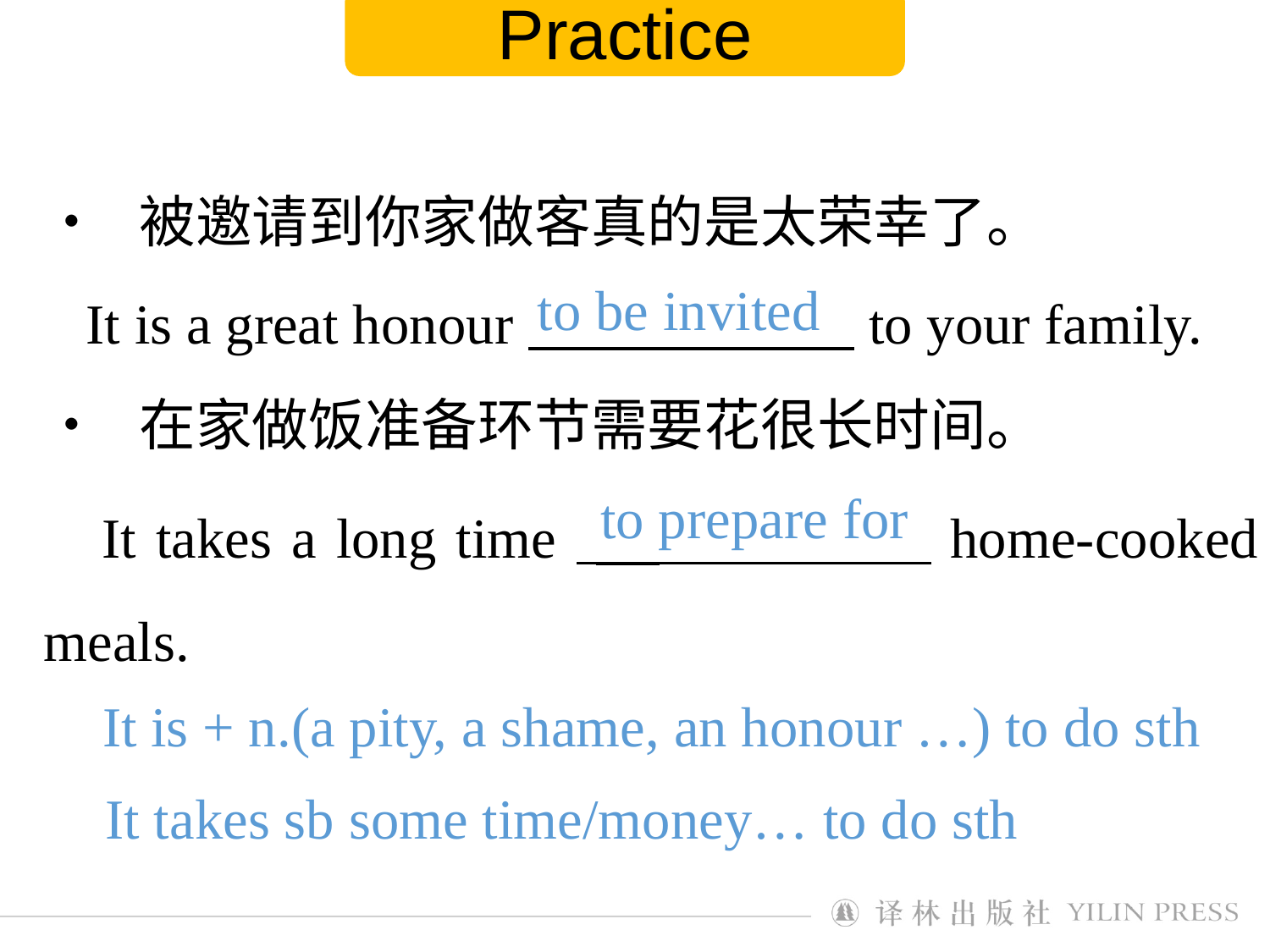

Practice
•  被邀请到你家做客真的是太荣幸了。
   It is a great honour                         to your family.
•  在家做饭准备环节需要花很长时间。
   It takes a long time                    home-cooked meals.

to be invited
  to prepare for
It is + n.(a pity, a shame, an honour …) to do sth
It takes sb some time/money… to do sth